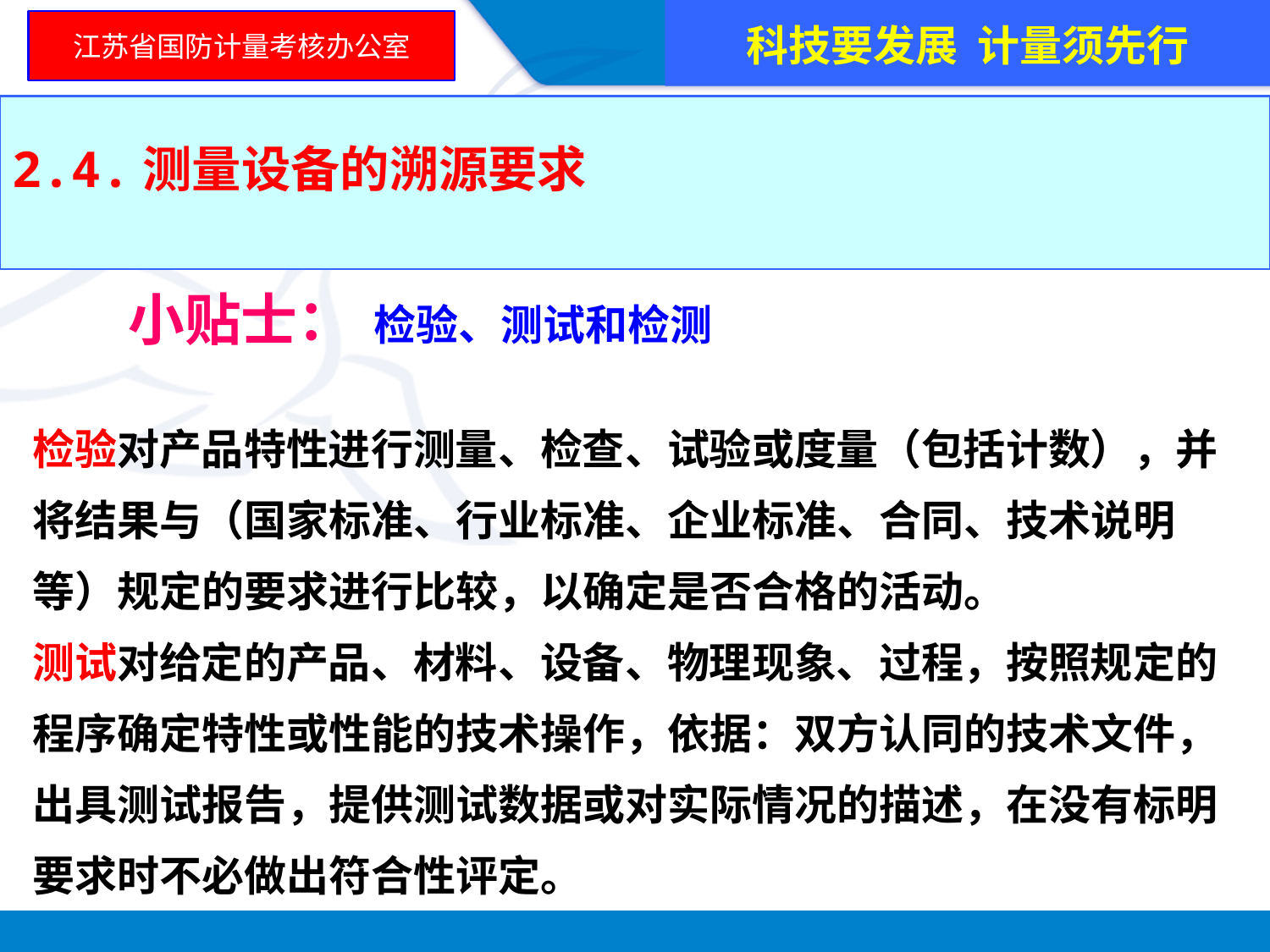

科技要发展  计量须先行
江苏省国防计量考核办公室
2.4.测量设备的溯源要求

         小贴士：  检验、测试和检测

检验对产品特性进行测量、检查、试验或度量（包括计数），并将结果与（国家标准、行业标准、企业标准、合同、技术说明等）规定的要求进行比较，以确定是否合格的活动。
测试对给定的产品、材料、设备、物理现象、过程，按照规定的程序确定特性或性能的技术操作，依据：双方认同的技术文件，出具测试报告，提供测试数据或对实际情况的描述，在没有标明要求时不必做出符合性评定。